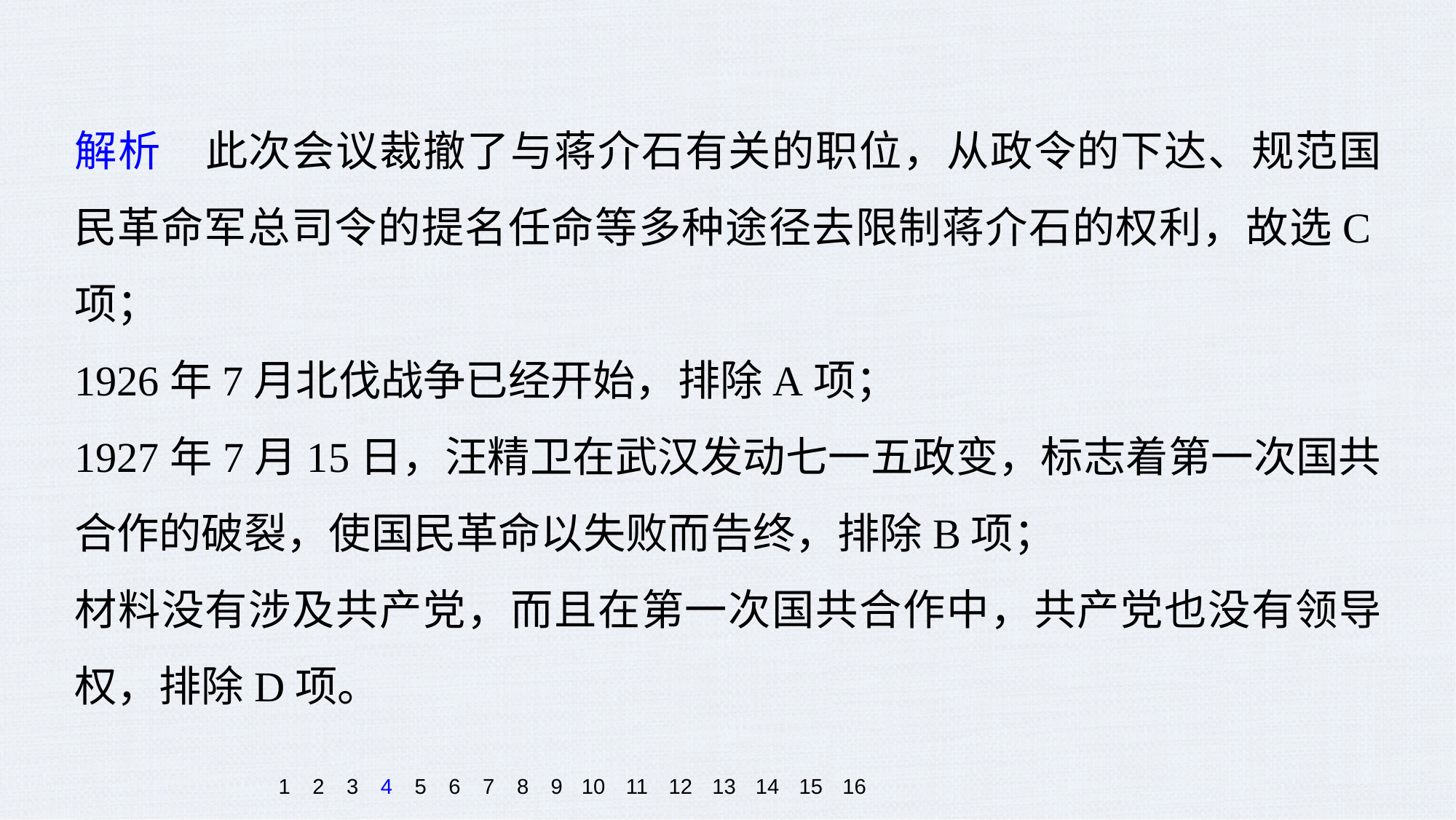

解析　此次会议裁撤了与蒋介石有关的职位，从政令的下达、规范国民革命军总司令的提名任命等多种途径去限制蒋介石的权利，故选C项；
1926年7月北伐战争已经开始，排除A项；
1927年7月15日，汪精卫在武汉发动七一五政变，标志着第一次国共合作的破裂，使国民革命以失败而告终，排除B项；
材料没有涉及共产党，而且在第一次国共合作中，共产党也没有领导权，排除D项。
1
2
3
4
5
6
7
8
9
10
11
12
13
14
15
16